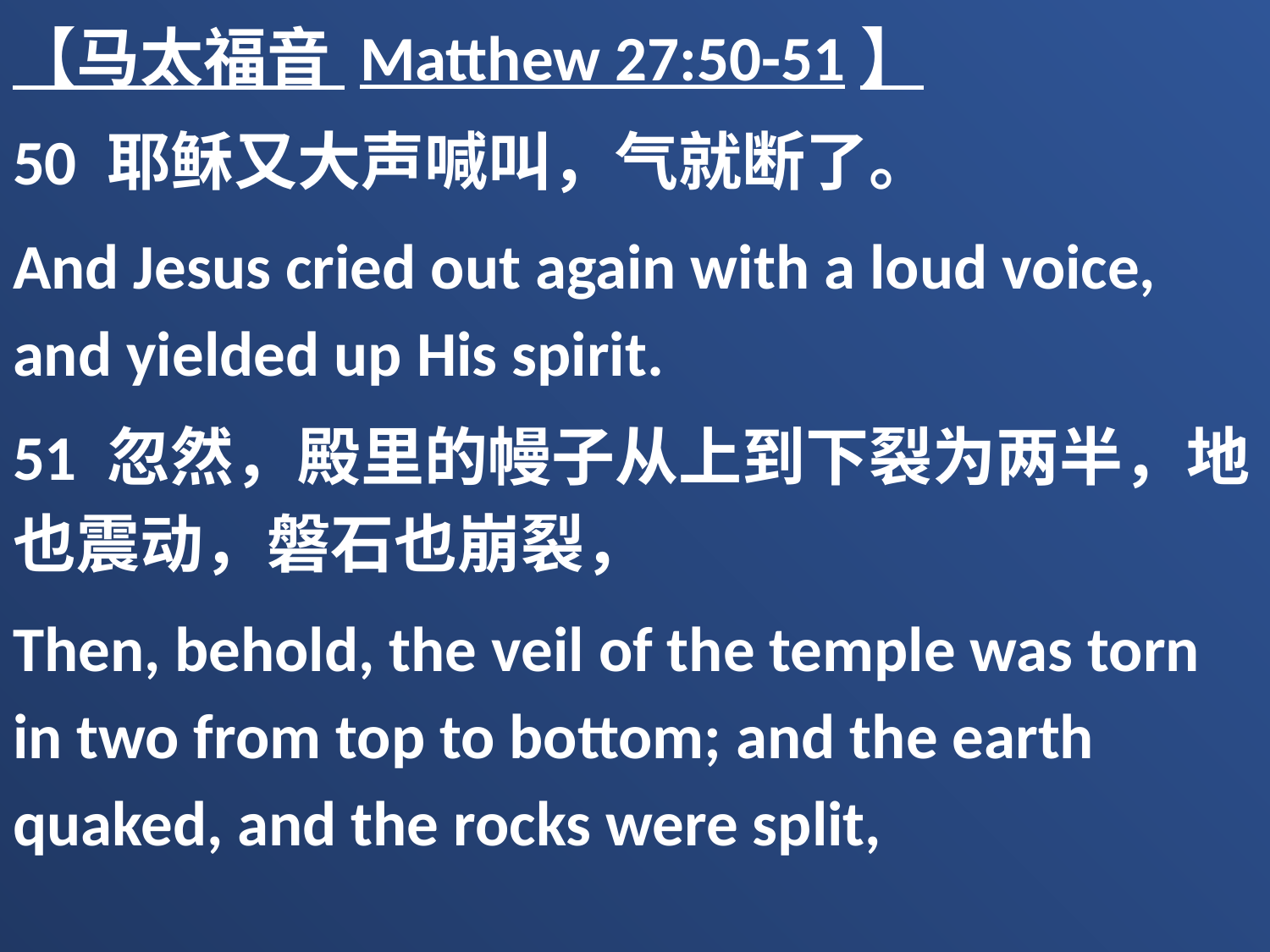

【马太福音 Matthew 27:50-51】
50 耶稣又大声喊叫，气就断了。
And Jesus cried out again with a loud voice, and yielded up His spirit.
51 忽然，殿里的幔子从上到下裂为两半，地也震动，磐石也崩裂，
Then, behold, the veil of the temple was torn in two from top to bottom; and the earth quaked, and the rocks were split,